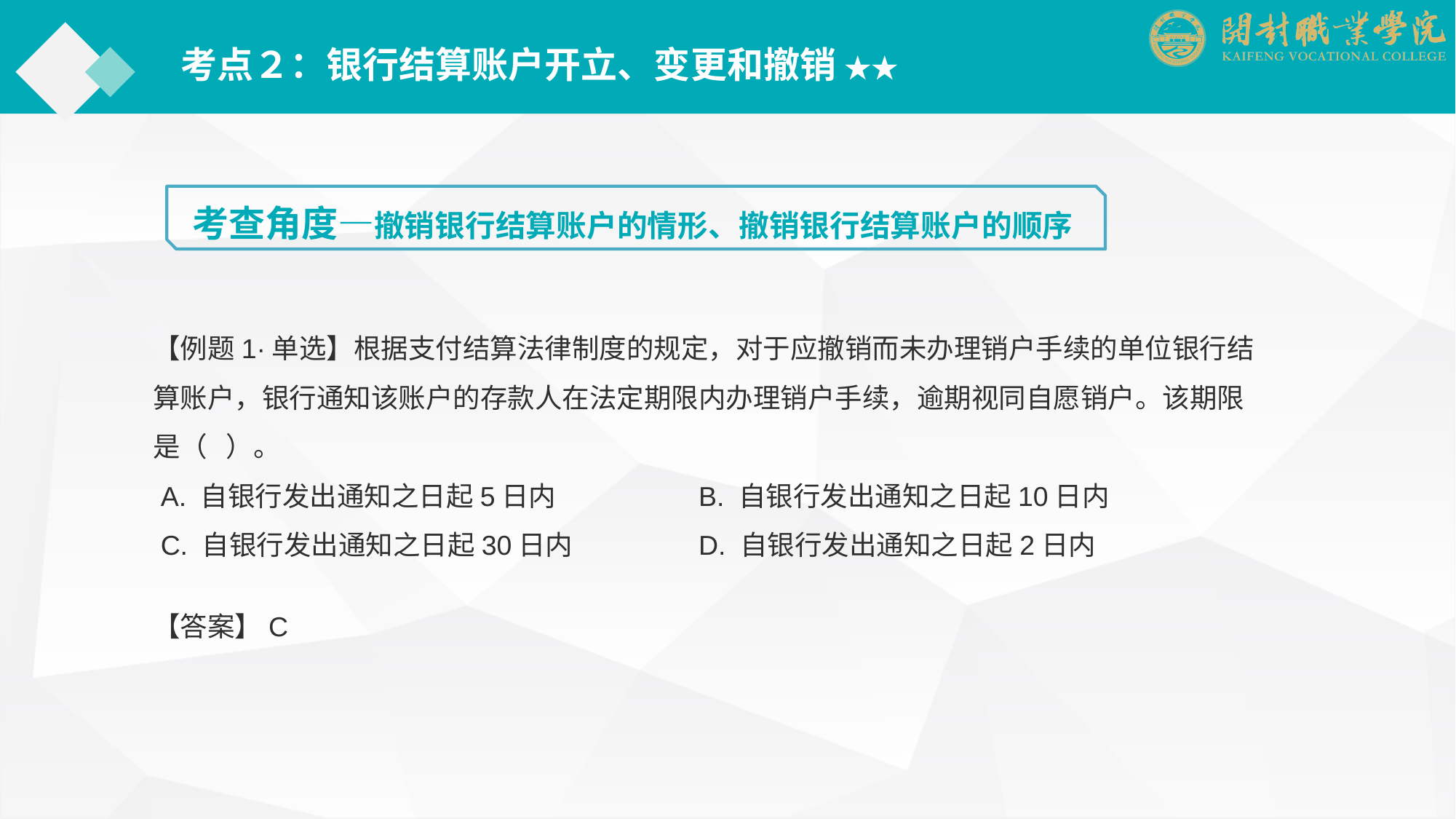

考点２：银行结算账户开立、变更和撤销 ★★

考查角度—撤销银行结算账户的情形、撤销银行结算账户的顺序
【例题1·单选】根据支付结算法律制度的规定，对于应撤销而未办理销户手续的单位银行结算账户，银行通知该账户的存款人在法定期限内办理销户手续，逾期视同自愿销户。该期限是（   ）。
 A. 自银行发出通知之日起5日内		B. 自银行发出通知之日起10日内
 C. 自银行发出通知之日起30日内		D. 自银行发出通知之日起2日内
【答案】C